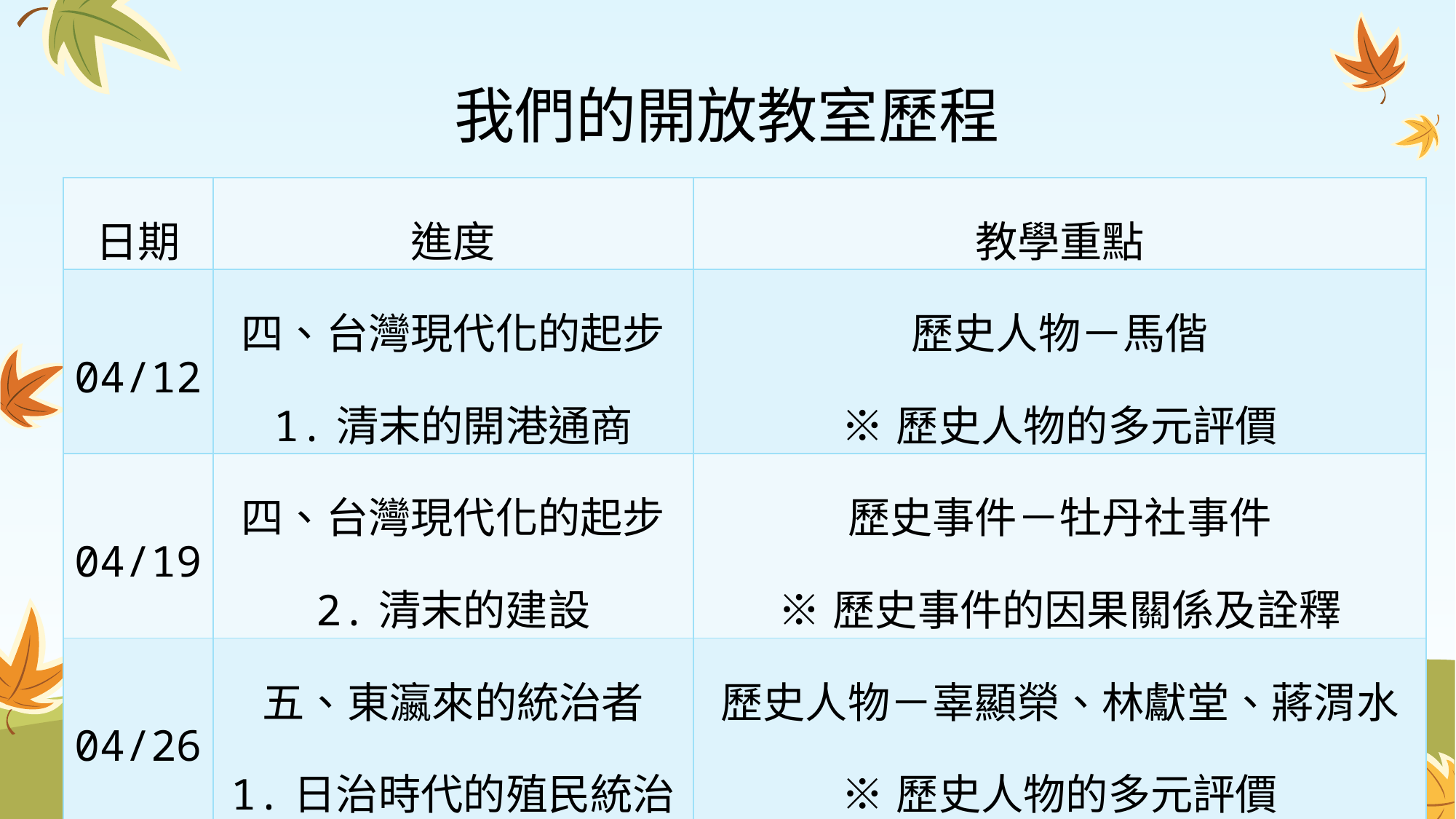

# 我們的開放教室歷程
| 日期 | 進度 | 教學重點 |
| --- | --- | --- |
| 04/12 | 四、台灣現代化的起步 1.清末的開港通商 | 歷史人物－馬偕 ※歷史人物的多元評價 |
| 04/19 | 四、台灣現代化的起步 2.清末的建設 | 歷史事件－牡丹社事件 ※歷史事件的因果關係及詮釋 |
| 04/26 | 五、東瀛來的統治者 1.日治時代的殖民統治 | 歷史人物－辜顯榮、林獻堂、蔣渭水 ※歷史人物的多元評價 |